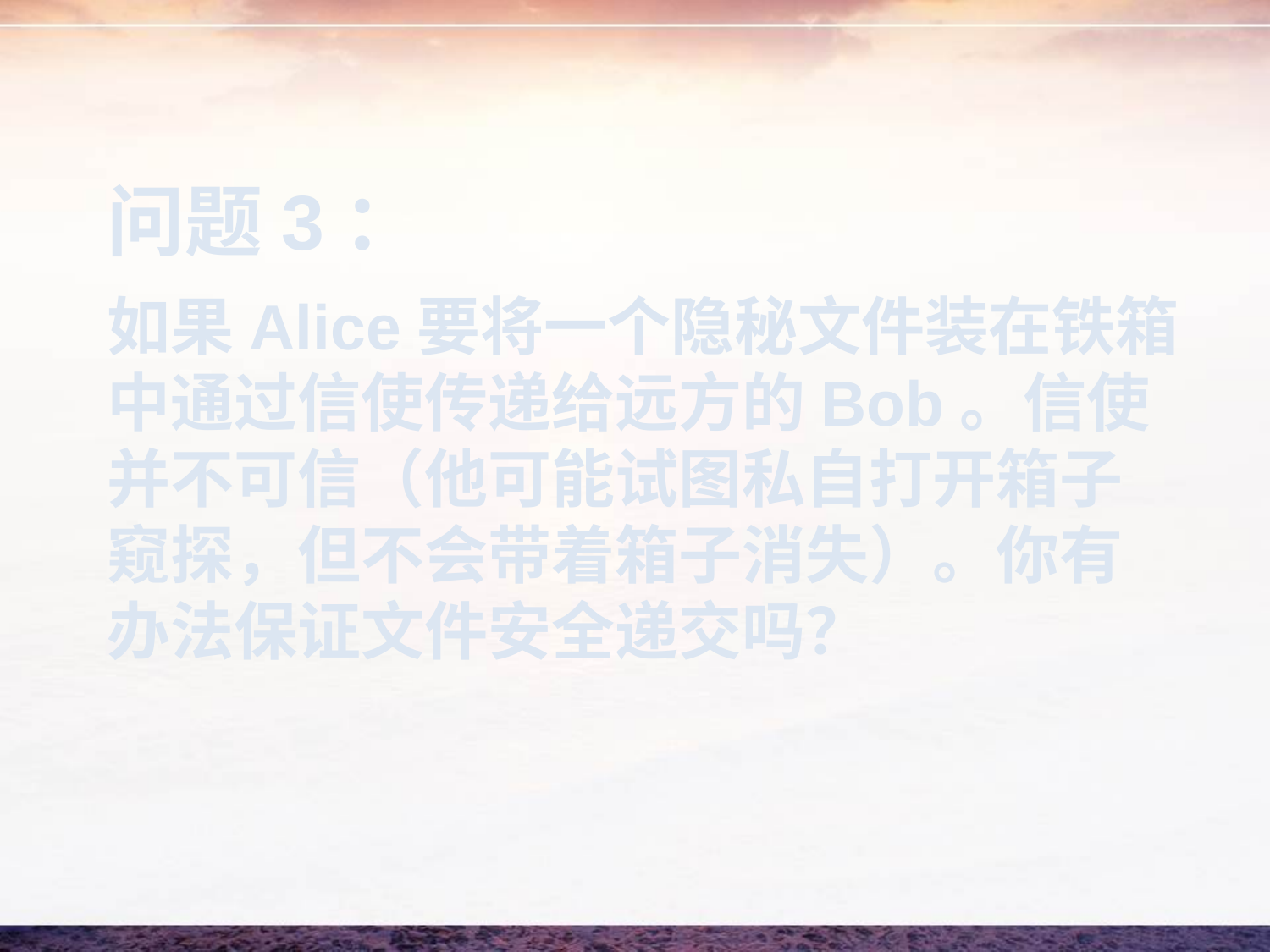

问题3：
如果Alice要将一个隐秘文件装在铁箱中通过信使传递给远方的Bob。信使并不可信（他可能试图私自打开箱子窥探，但不会带着箱子消失）。你有办法保证文件安全递交吗？